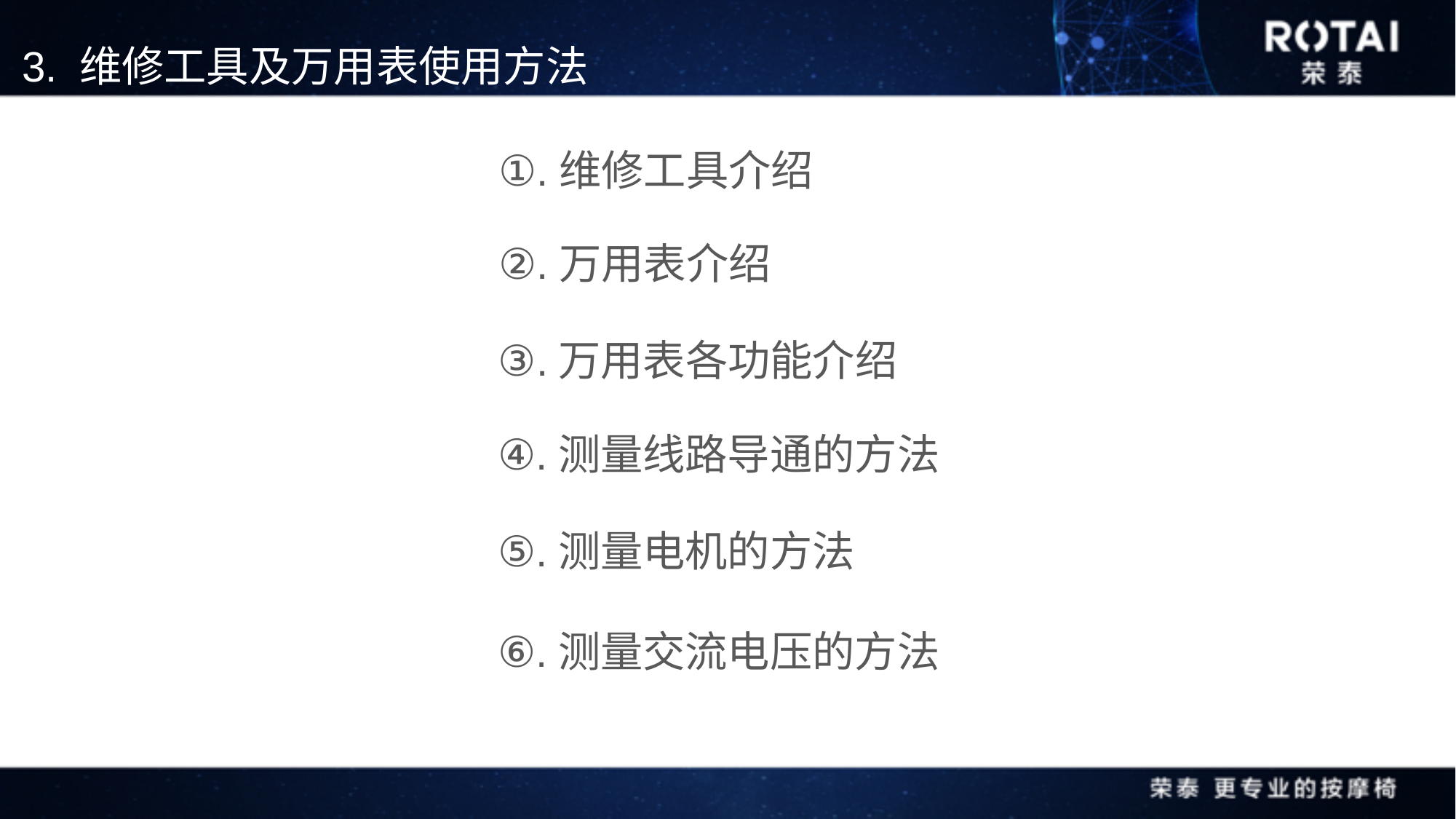

3. 维修工具及万用表使用方法
①.维修工具介绍

②.万用表介绍

③.万用表各功能介绍

④.测量线路导通的方法

⑤.测量电机的方法

⑥.测量交流电压的方法